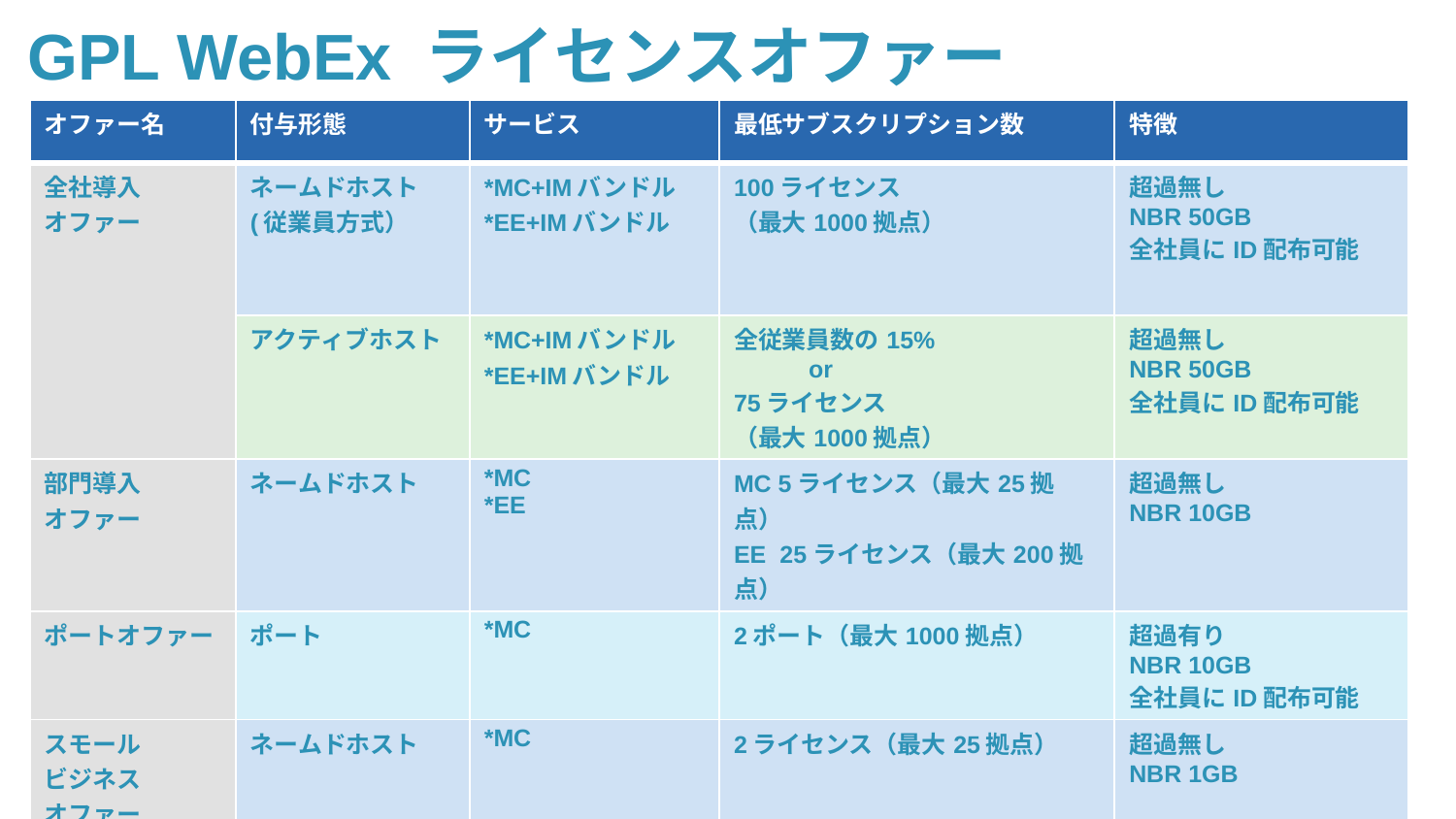

GPL WebEx ライセンスオファー
| オファー名 | 付与形態 | サービス | 最低サブスクリプション数 | 特徴 |
| --- | --- | --- | --- | --- |
| 全社導入 オファー | ネームドホスト (従業員方式） | \*MC+IMバンドル \*EE+IMバンドル | 100ライセンス （最大1000拠点） | 超過無し NBR 50GB 全社員にID配布可能 |
|  | アクティブホスト | \*MC+IMバンドル \*EE+IMバンドル | 全従業員数の15% or 75ライセンス （最大1000拠点） | 超過無し NBR 50GB 全社員にID配布可能 |
| 部門導入 オファー | ネームドホスト | \*MC \*EE | MC 5ライセンス（最大25拠点） EE 25ライセンス（最大200拠点） | 超過無し NBR 10GB |
| ポートオファー | ポート | \*MC | 2ポート（最大1000拠点） | 超過有り NBR 10GB 全社員にID配布可能 |
| スモール ビジネス オファー | ネームドホスト | \*MC | 2ライセンス（最大25拠点） | 超過無し NBR 1GB |